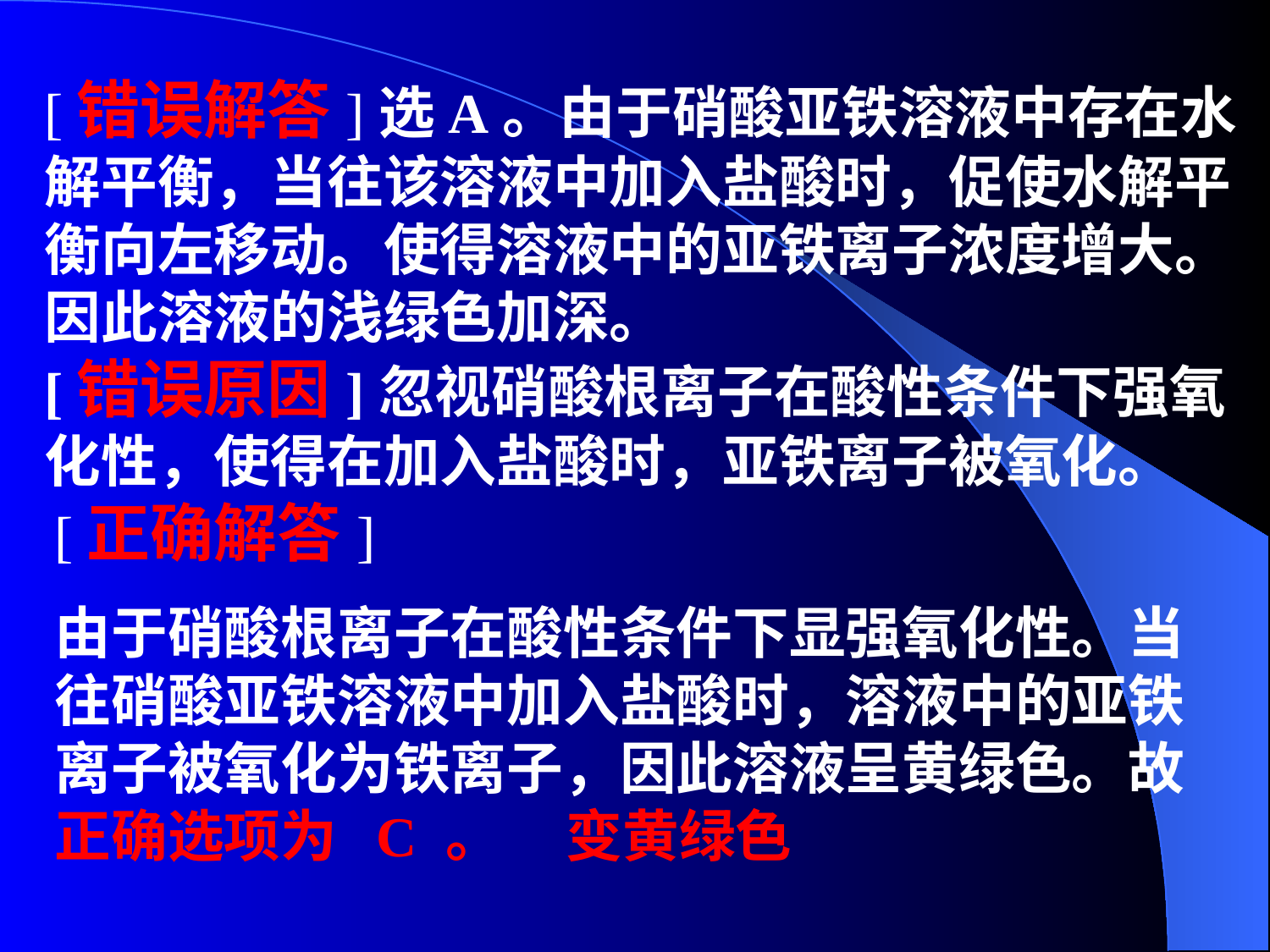

# [错误解答]选A。由于硝酸亚铁溶液中存在水解平衡，当往该溶液中加入盐酸时，促使水解平衡向左移动。使得溶液中的亚铁离子浓度增大。因此溶液的浅绿色加深。 [错误原因]忽视硝酸根离子在酸性条件下强氧化性，使得在加入盐酸时，亚铁离子被氧化。
[正确解答]
由于硝酸根离子在酸性条件下显强氧化性。当往硝酸亚铁溶液中加入盐酸时，溶液中的亚铁离子被氧化为铁离子，因此溶液呈黄绿色。故正确选项为  C 。     变黄绿色

6